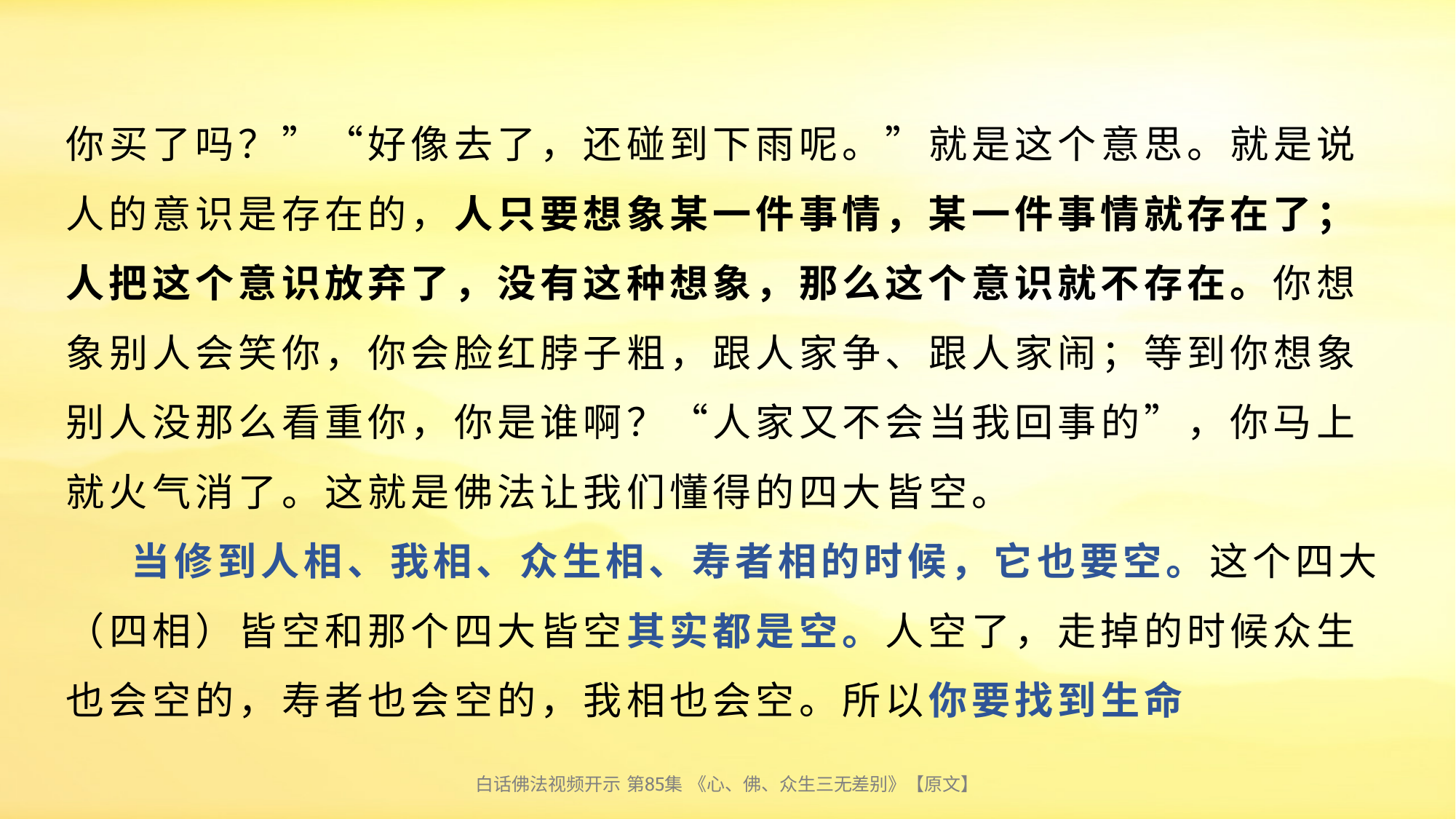

# 你买了吗？”“好像去了，还碰到下雨呢。”就是这个意思。就是说人的意识是存在的，人只要想象某一件事情，某一件事情就存在了；人把这个意识放弃了，没有这种想象，那么这个意识就不存在。你想象别人会笑你，你会脸红脖子粗，跟人家争、跟人家闹；等到你想象别人没那么看重你，你是谁啊？“人家又不会当我回事的”，你马上就火气消了。这就是佛法让我们懂得的四大皆空。 当修到人相、我相、众生相、寿者相的时候，它也要空。这个四大（四相）皆空和那个四大皆空其实都是空。人空了，走掉的时候众生也会空的，寿者也会空的，我相也会空。所以你要找到生命
白话佛法视频开示 第85集 《心、佛、众生三无差别》【原文】